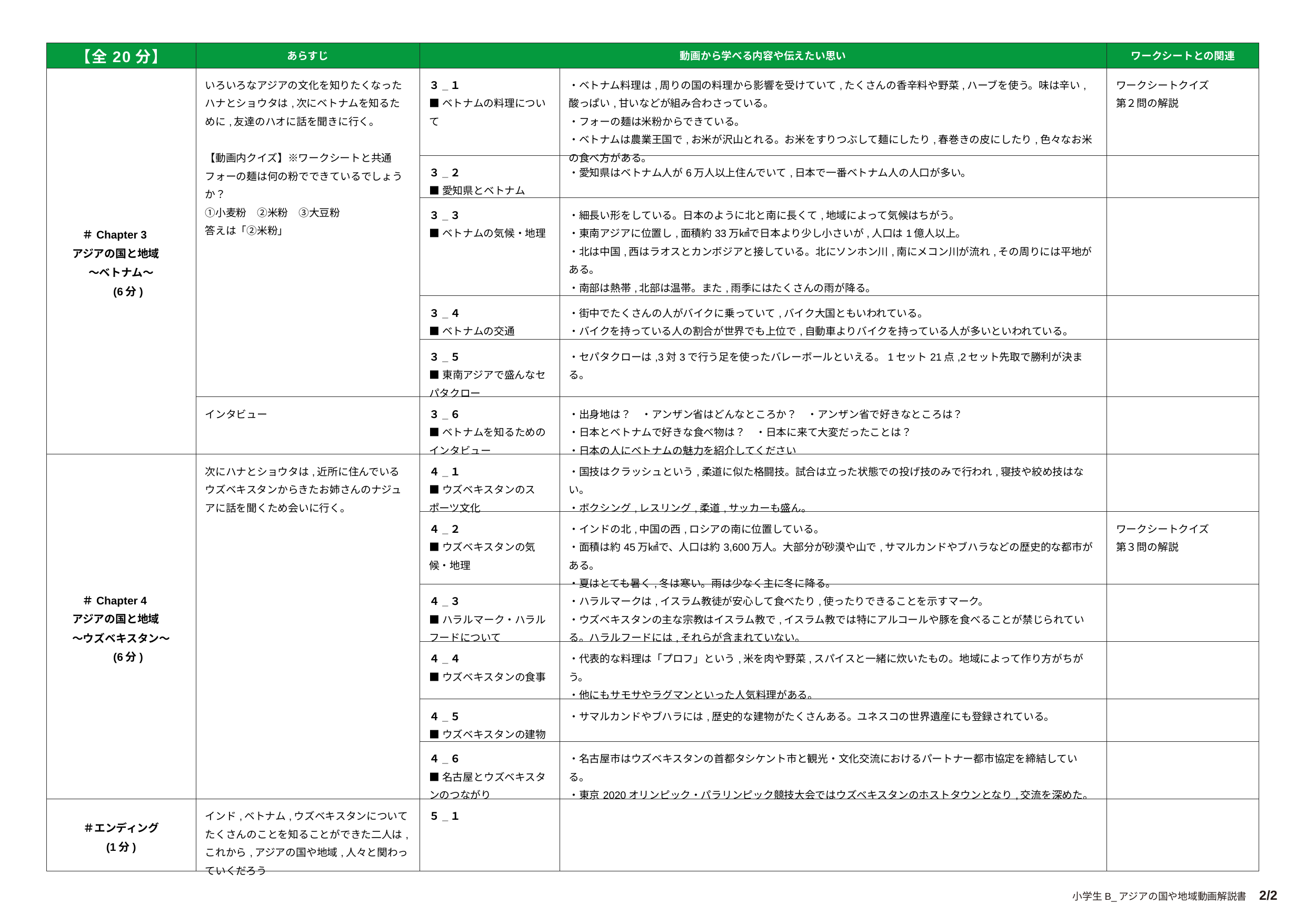

| 【全20分】 | あらすじ | 動画から学べる内容や伝えたい思い |  | ワークシートとの関連 |
| --- | --- | --- | --- | --- |
| ＃Chapter 3　 アジアの国と地域　 ～ベトナム～ 　(6分) | いろいろなアジアの文化を知りたくなったハナとショウタは,次にベトナムを知るために,友達のハオに話を聞きに行く。 【動画内クイズ】※ワークシートと共通 フォーの麺は何の粉でできているでしょうか？ ①小麦粉　②米粉　③大豆粉 答えは「②米粉」 | ３\_１ ■ベトナムの料理について | ・ベトナム料理は,周りの国の料理から影響を受けていて,たくさんの香辛料や野菜,ハーブを使う。味は辛い,酸っぱい,甘いなどが組み合わさっている。 ・フォーの麺は米粉からできている。 ・ベトナムは農業王国で,お米が沢山とれる。お米をすりつぶして麺にしたり,春巻きの皮にしたり,色々なお米の食べ方がある。 | ワークシートクイズ 第２問の解説 |
|  |  | ３\_２ ■愛知県とベトナム | ・愛知県はベトナム人が6万人以上住んでいて,日本で一番ベトナム人の人口が多い。 |  |
|  |  | ３\_３ ■ベトナムの気候・地理 | ・細長い形をしている。日本のように北と南に長くて,地域によって気候はちがう。 ・東南アジアに位置し,面積約33万㎢で日本より少し小さいが,人口は1億人以上。 ・北は中国,西はラオスとカンボジアと接している。北にソンホン川,南にメコン川が流れ,その周りには平地がある。 ・南部は熱帯,北部は温帯。また,雨季にはたくさんの雨が降る。 |  |
|  |  | ３\_４ ■ベトナムの交通 | ・街中でたくさんの人がバイクに乗っていて,バイク大国ともいわれている。 ・バイクを持っている人の割合が世界でも上位で,自動車よりバイクを持っている人が多いといわれている。 |  |
|  |  | ３\_５ ■東南アジアで盛んなセパタクロー | ・セパタクローは,3対3で行う足を使ったバレーボールといえる。1セット21点,2セット先取で勝利が決まる。 |  |
|  | インタビュー | ３\_６ ■ベトナムを知るためのインタビュー | ・出身地は？　・アンザン省はどんなところか？　・アンザン省で好きなところは？ ・日本とベトナムで好きな食べ物は？　・日本に来て大変だったことは？ ・日本の人にベトナムの魅力を紹介してください |  |
| ＃Chapter 4　 アジアの国と地域　 ～ウズベキスタン～ 　(6分) | 次にハナとショウタは,近所に住んでいるウズベキスタンからきたお姉さんのナジュアに話を聞くため会いに行く。 | ４\_１ ■ウズベキスタンのスポーツ文化 | ・国技はクラッシュという,柔道に似た格闘技。試合は立った状態での投げ技のみで行われ,寝技や絞め技はない。 ・ボクシング,レスリング,柔道,サッカーも盛ん。 |  |
|  |  | ４\_２ ■ウズベキスタンの気候・地理 | ・インドの北,中国の西,ロシアの南に位置している。 ・面積は約45万㎢で、人口は約3,600万人。大部分が砂漠や山で,サマルカンドやブハラなどの歴史的な都市がある。 ・夏はとても暑く,冬は寒い。⾬は少なく主に冬に降る。 | ワークシートクイズ 第３問の解説 |
|  |  | ４\_３ ■ハラルマーク・ハラルフードについて | ・ハラルマークは,イスラム教徒が安心して食べたり,使ったりできることを示すマーク。 ・ウズベキスタンの主な宗教はイスラム教で,イスラム教では特にアルコールや豚を食べることが禁じられている。ハラルフードには,それらが含まれていない。 |  |
|  |  | ４\_４ ■ウズベキスタンの食事 | ・代表的な料理は「プロフ」という,米を肉や野菜,スパイスと一緒に炊いたもの。地域によって作り方がちがう。 ・他にもサモサやラグマンといった人気料理がある。 |  |
|  |  | ４\_５ ■ウズベキスタンの建物 | ・サマルカンドやブハラには,歴史的な建物がたくさんある。ユネスコの世界遺産にも登録されている。 |  |
|  |  | ４\_６ ■名古屋とウズベキスタンのつながり | ・名古屋市はウズベキスタンの首都タシケント市と観光・文化交流におけるパートナー都市協定を締結している。 ・東京2020オリンピック・パラリンピック競技大会ではウズベキスタンのホストタウンとなり,交流を深めた。 |  |
| ＃エンディング (1分) | インド,ベトナム,ウズベキスタンについてたくさんのことを知ることができた二人は,これから,アジアの国や地域,⼈々と関わっていくだろう | ５\_１ |  |  |
小学生B_アジアの国や地域動画解説書　2/2